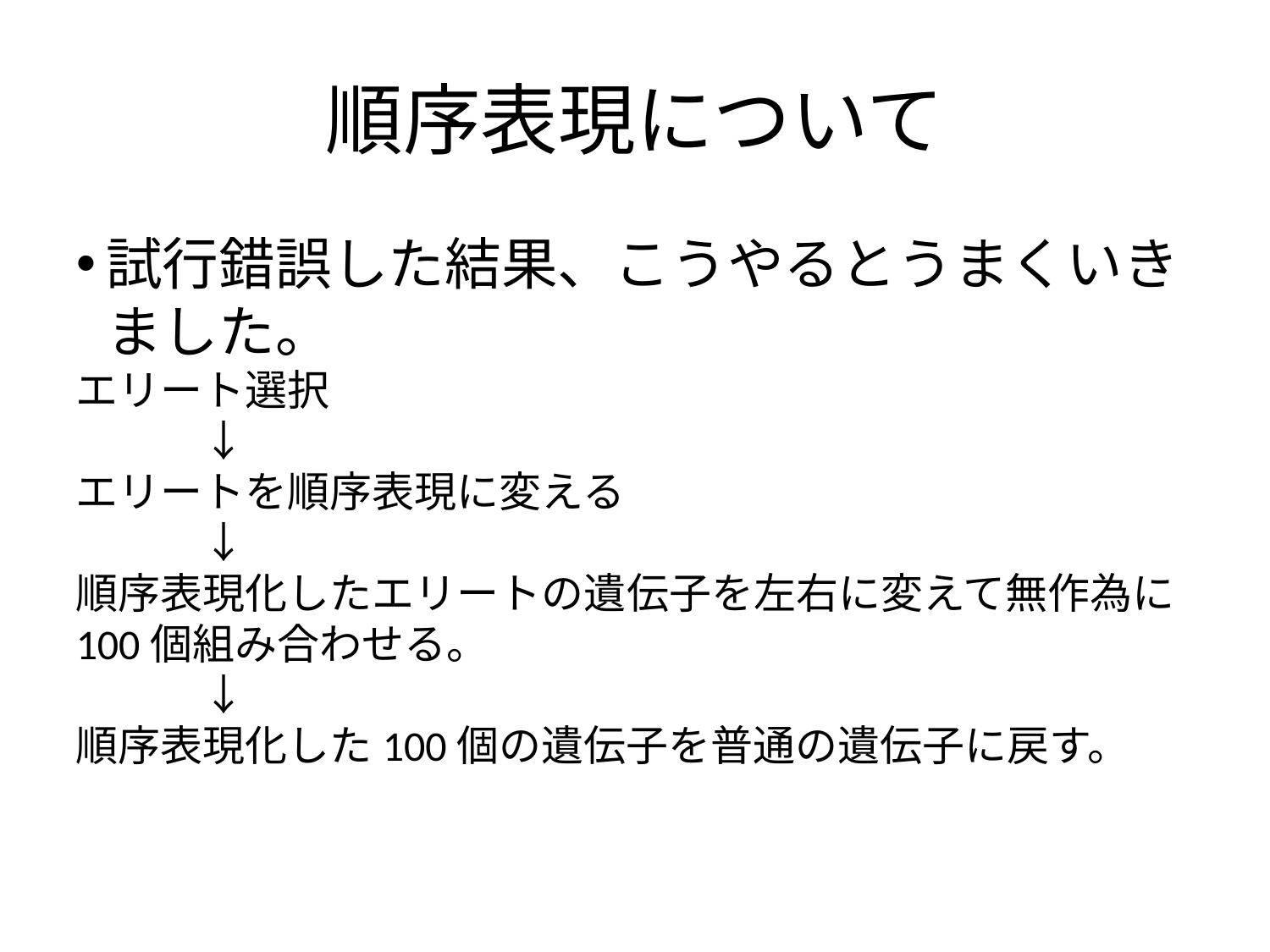

順序表現について
試行錯誤した結果、こうやるとうまくいきました。
エリート選択
　　　↓
エリートを順序表現に変える
　　　↓
順序表現化したエリートの遺伝子を左右に変えて無作為に
100個組み合わせる。
　　　↓
順序表現化した100個の遺伝子を普通の遺伝子に戻す。